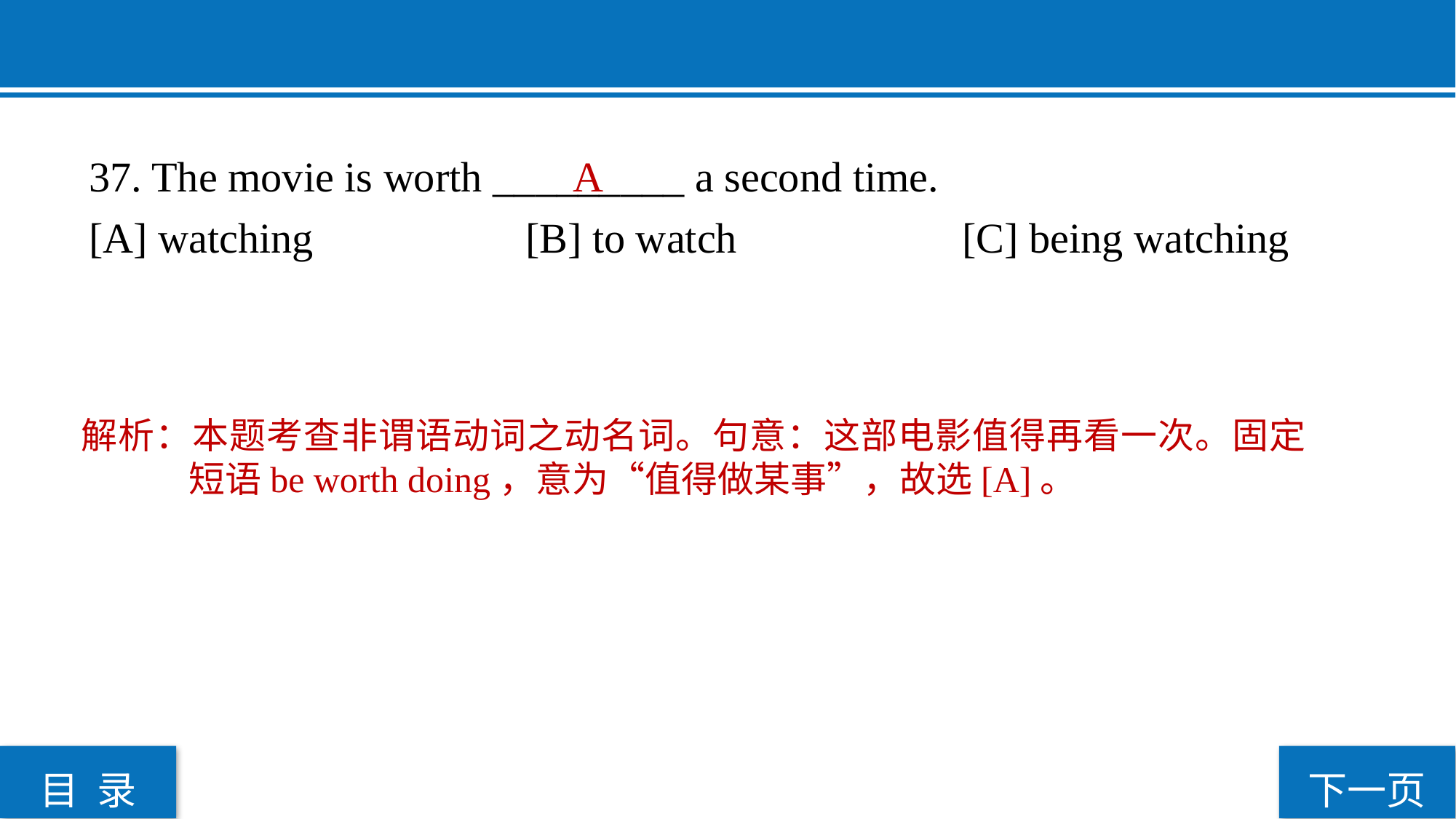

37. The movie is worth _________ a second time.
[A] watching 		[B] to watch 		[C] being watching
A
解析：本题考查非谓语动词之动名词。句意：这部电影值得再看一次。固定短语be worth doing，意为“值得做某事”，故选[A]。